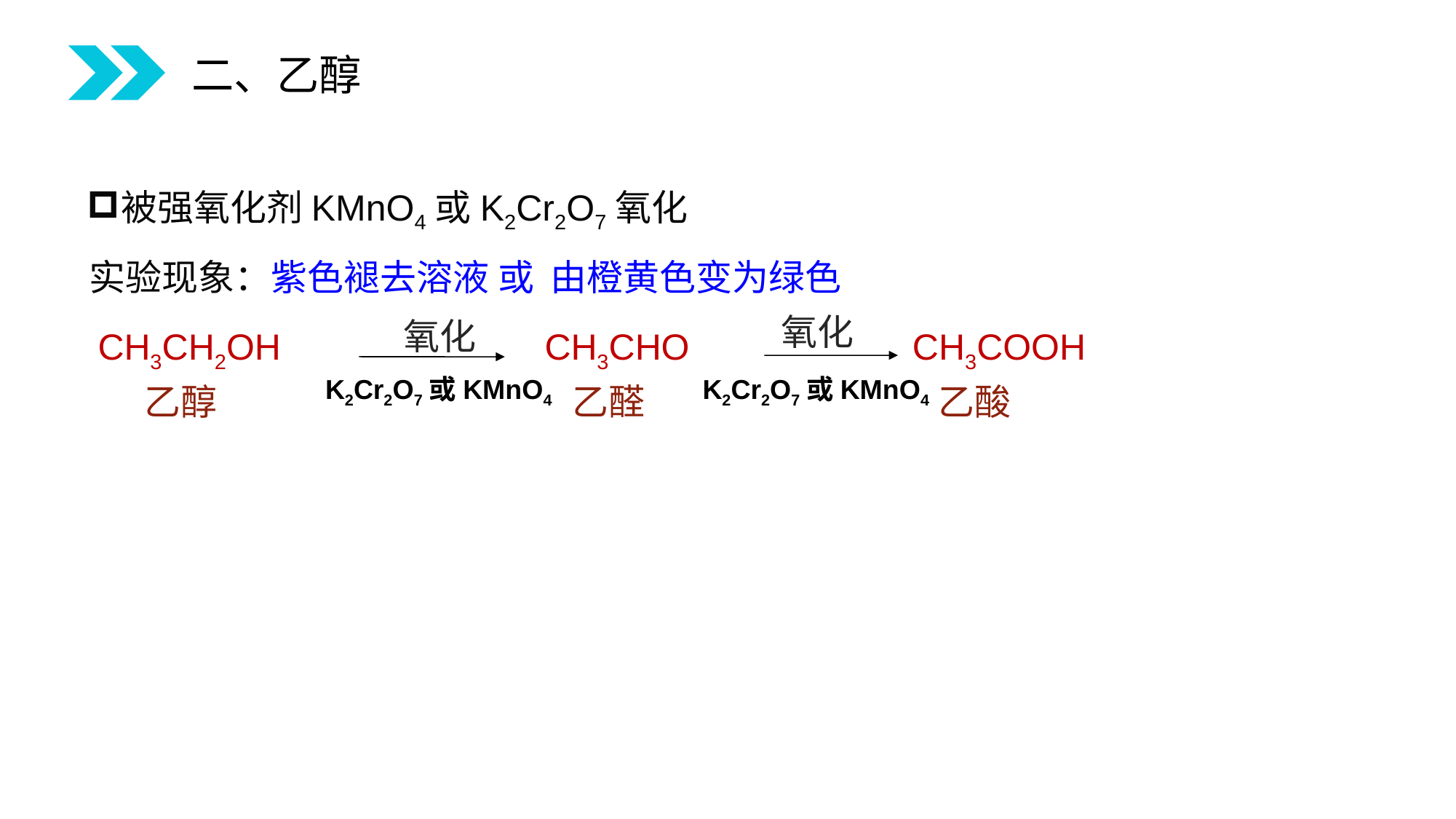

二、乙醇
被强氧化剂KMnO4或K2Cr2O7氧化
实验现象：紫色褪去溶液 或  由橙黄色变为绿色
氧化
氧化
CH3CH2OH
CH3CHO
CH3COOH

乙醇
乙醛
乙酸
K2Cr2O7或KMnO4
K2Cr2O7或KMnO4